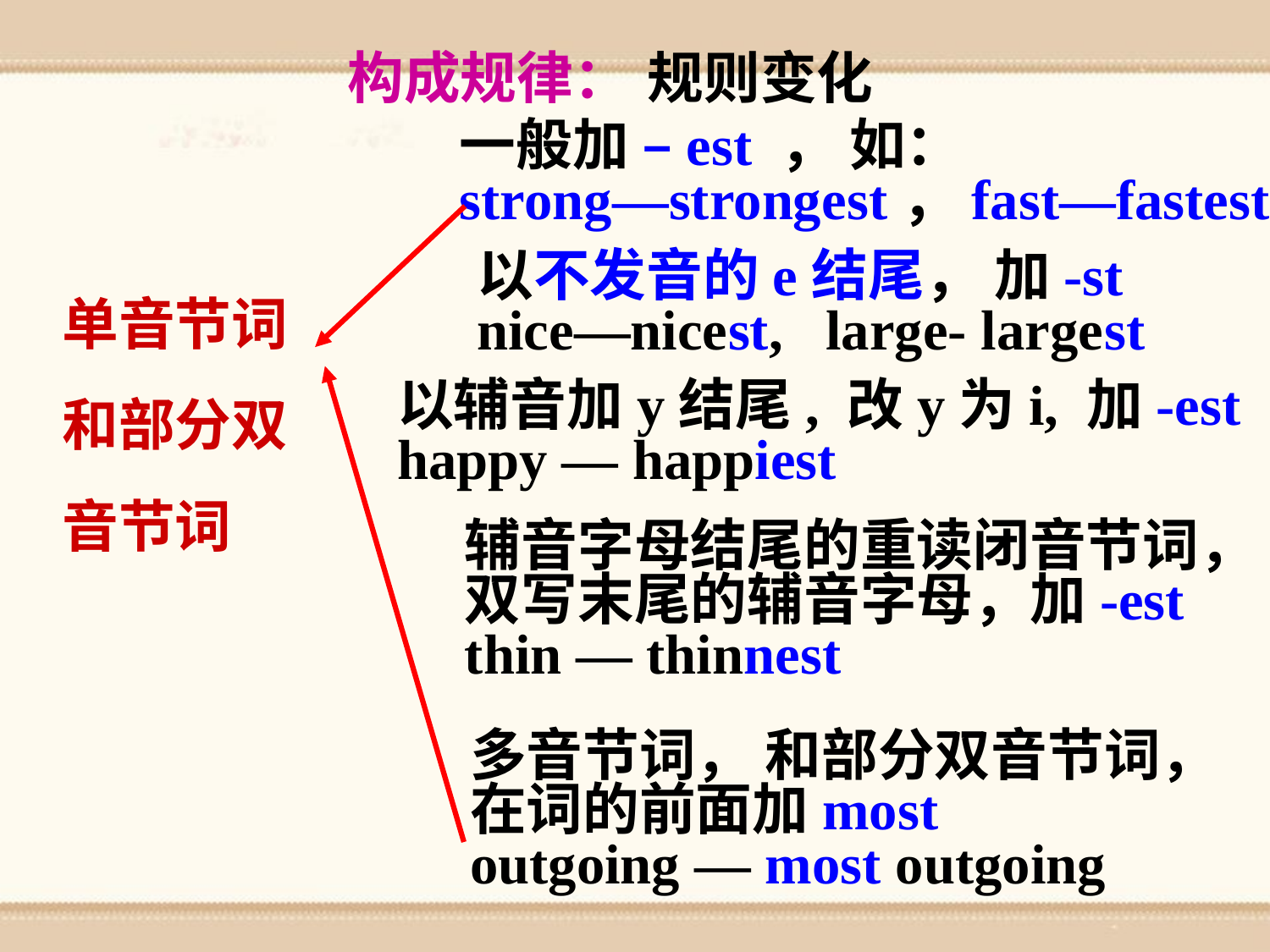

构成规律：
规则变化
一般加 –est ， 如：
strong—strongest，fast—fastest

以不发音的e结尾， 加-st
nice—nicest,   large- largest
单音节词和部分双音节词

以辅音加y结尾, 改y为i, 加-est
happy — happiest
辅音字母结尾的重读闭音节词，
双写末尾的辅音字母，加-est
thin — thinnest
多音节词， 和部分双音节词，
在词的前面加most
outgoing — most outgoing